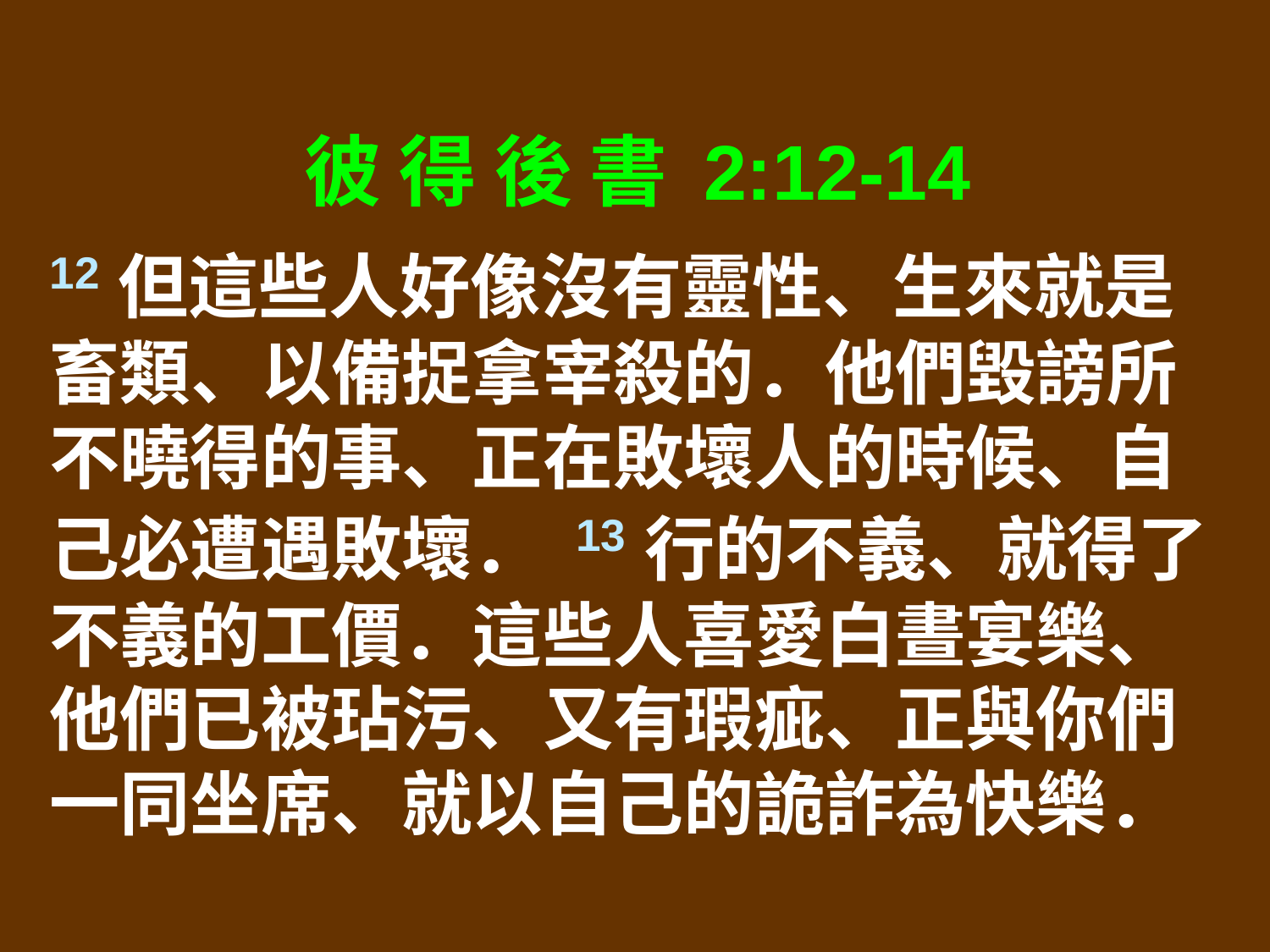

彼 得 後 書 2:12-14
12但這些人好像沒有靈性、生來就是畜類、以備捉拿宰殺的．他們毀謗所不曉得的事、正在敗壞人的時候、自己必遭遇敗壞． 13行的不義、就得了不義的工價．這些人喜愛白晝宴樂、他們已被玷污、又有瑕疵、正與你們一同坐席、就以自己的詭詐為快樂．